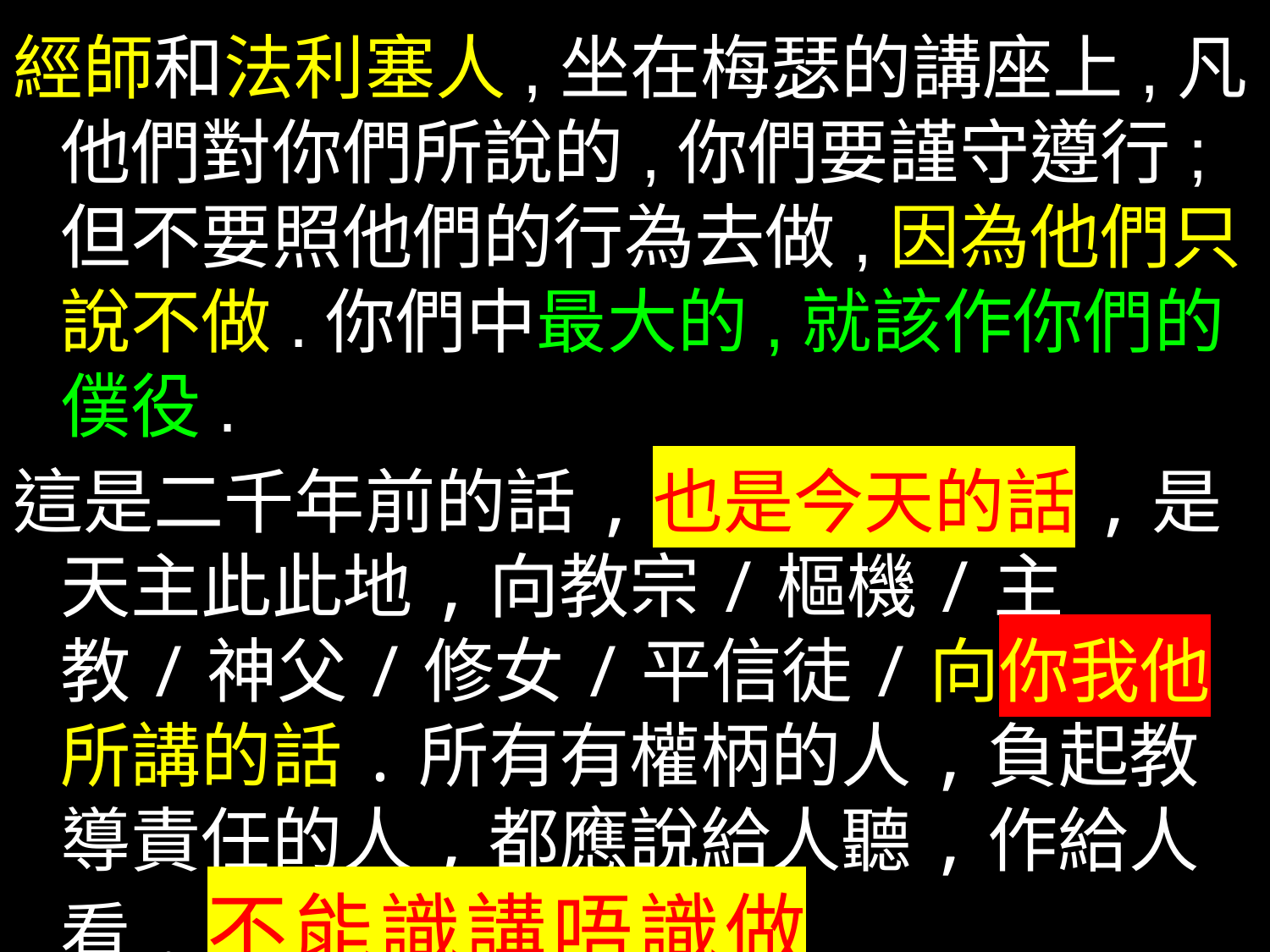

經師和法利塞人,坐在梅瑟的講座上,凡他們對你們所說的,你們要謹守遵行;但不要照他們的行為去做,因為他們只說不做.你們中最大的,就該作你們的僕役.
這是二千年前的話,也是今天的話,是天主此此地,向教宗/樞機/主教/神父/修女/平信徒/向你我他所講的話.所有有權柄的人,負起教導責任的人,都應說給人聽,作給人看.不能識講唔識做